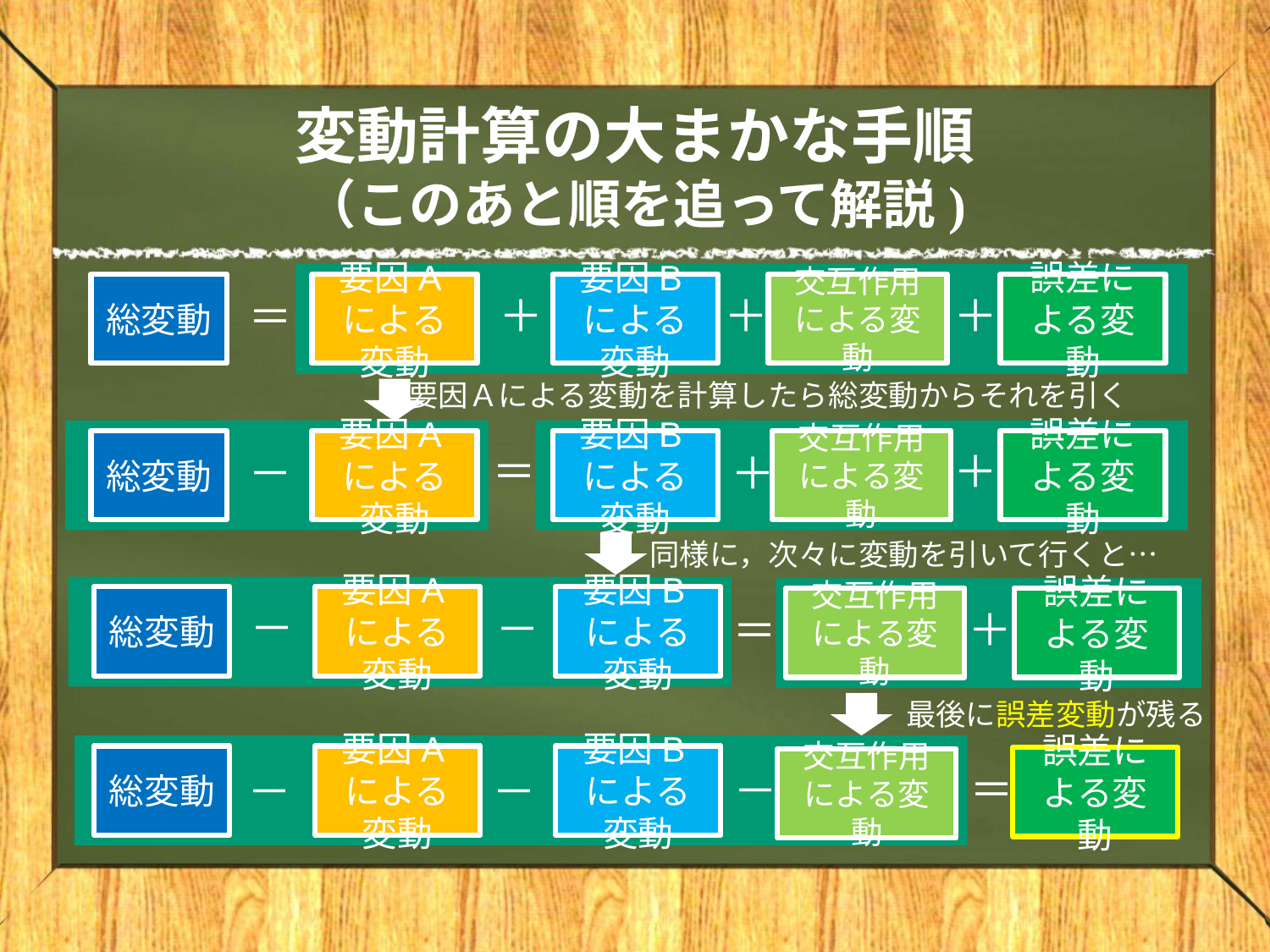

# 変動計算の大まかな手順 （このあと順を追って解説)

要因Aによる変動
要因Bによる変動
交互作用による変動
誤差による変動
総変動
＋
＋
＋
＝
要因Ａによる変動を計算したら総変動からそれを引く

要因Aによる変動
要因Bによる変動
交互作用による変動
誤差による変動
総変動
＝
＋
－
＋
同様に，次々に変動を引いて行くと…

要因Aによる変動
要因Bによる変動
総変動
交互作用による変動
誤差による変動
－
－
＋
＝
最後に誤差変動が残る

要因Aによる変動
要因Bによる変動
総変動
誤差による変動
交互作用による変動
＝
－
－
－